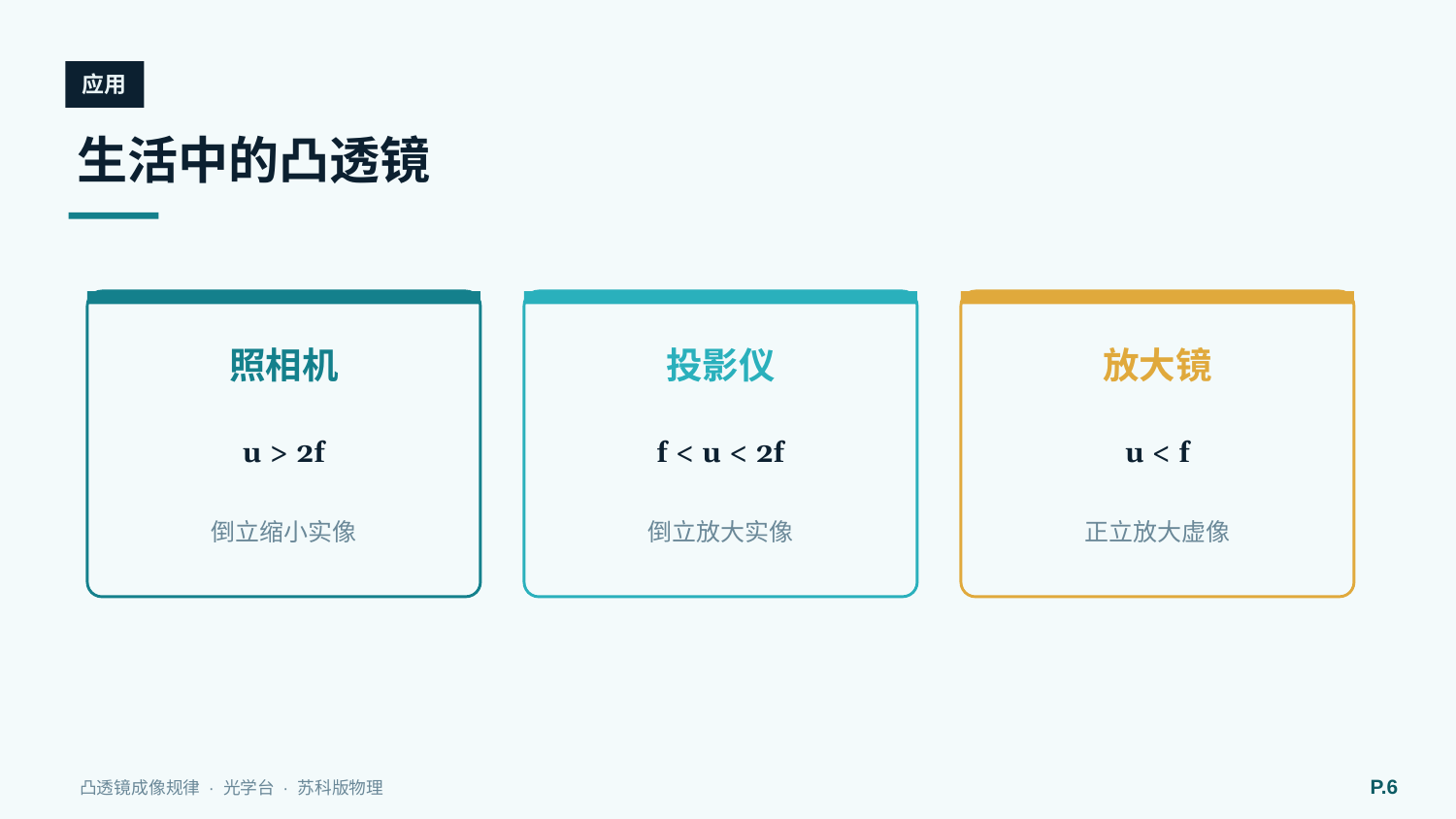

应用

生活中的凸透镜

照相机
投影仪
放大镜
u > 2f
f < u < 2f
u < f
倒立缩小实像
倒立放大实像
正立放大虚像
P.6
凸透镜成像规律 · 光学台 · 苏科版物理